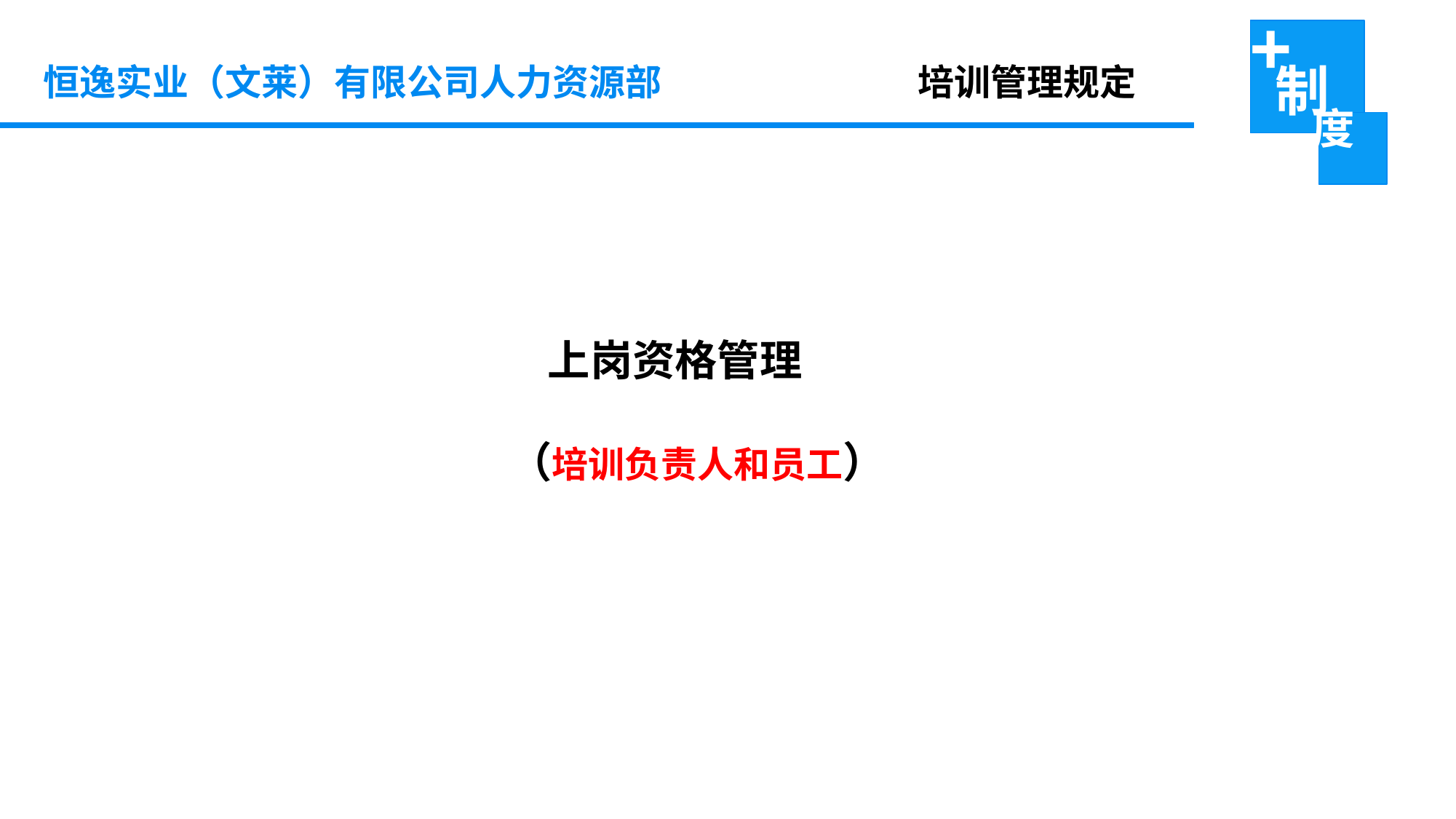

培训管理规定
恒逸实业（文莱）有限公司人力资源部
      上岗资格管理

 （培训负责人和员工）